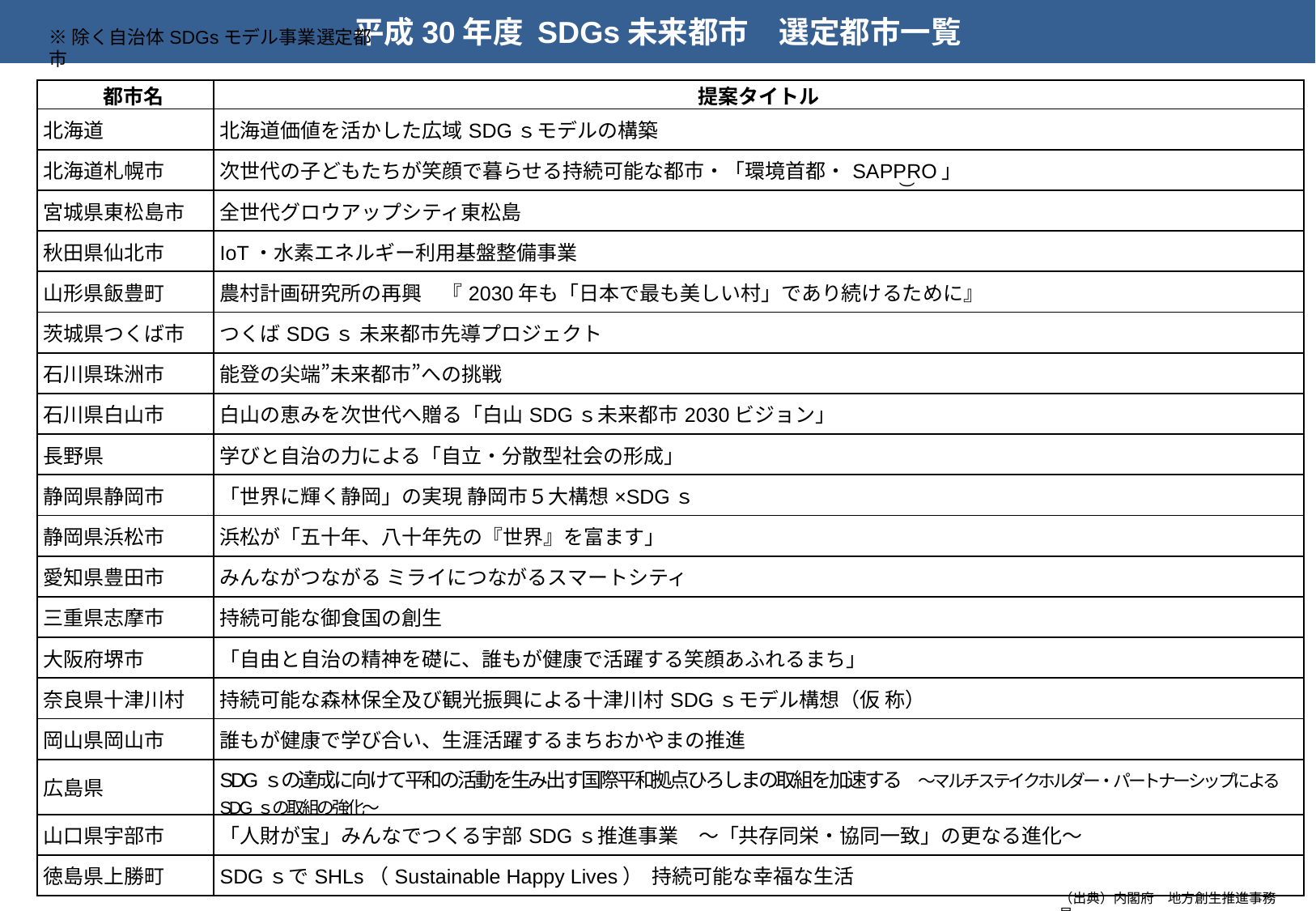

平成30年度 SDGs未来都市　選定都市一覧
※除く自治体SDGsモデル事業選定都市
| 都市名 | 提案タイトル |
| --- | --- |
| 北海道 | 北海道価値を活かした広域SDGｓモデルの構築 |
| 北海道札幌市 | 次世代の子どもたちが笑顔で暮らせる持続可能な都市・「環境首都・SAPP͜RO」 |
| 宮城県東松島市 | 全世代グロウアップシティ東松島 |
| 秋田県仙北市 | IoT・水素エネルギー利用基盤整備事業 |
| 山形県飯豊町 | 農村計画研究所の再興　『2030年も「日本で最も美しい村」であり続けるために』 |
| 茨城県つくば市 | つくばSDGｓ 未来都市先導プロジェクト |
| 石川県珠洲市 | 能登の尖端”未来都市”への挑戦 |
| 石川県白山市 | 白山の恵みを次世代へ贈る「白山SDGｓ未来都市2030ビジョン」 |
| 長野県 | 学びと自治の力による「自立・分散型社会の形成」 |
| 静岡県静岡市 | 「世界に輝く静岡」の実現 静岡市５大構想×SDGｓ |
| 静岡県浜松市 | 浜松が「五十年、八十年先の『世界』を富ます」 |
| 愛知県豊田市 | みんながつながる ミライにつながるスマートシティ |
| 三重県志摩市 | 持続可能な御食国の創生 |
| 大阪府堺市 | 「自由と自治の精神を礎に、誰もが健康で活躍する笑顔あふれるまち」 |
| 奈良県十津川村 | 持続可能な森林保全及び観光振興による十津川村SDGｓモデル構想（仮 称） |
| 岡山県岡山市 | 誰もが健康で学び合い、生涯活躍するまちおかやまの推進 |
| 広島県 | SDGｓの達成に向けて平和の活動を生み出す国際平和拠点ひろしまの取組を加速する　～マルチステイクホルダー・パートナーシップによるSDGｓの取組の強化～ |
| 山口県宇部市 | 「人財が宝」みんなでつくる宇部SDGｓ推進事業　～「共存同栄・協同一致」の更なる進化～ |
| 徳島県上勝町 | SDGｓでSHLs（Sustainable Happy Lives） 持続可能な幸福な生活 |
（出典）内閣府　地方創生推進事務局